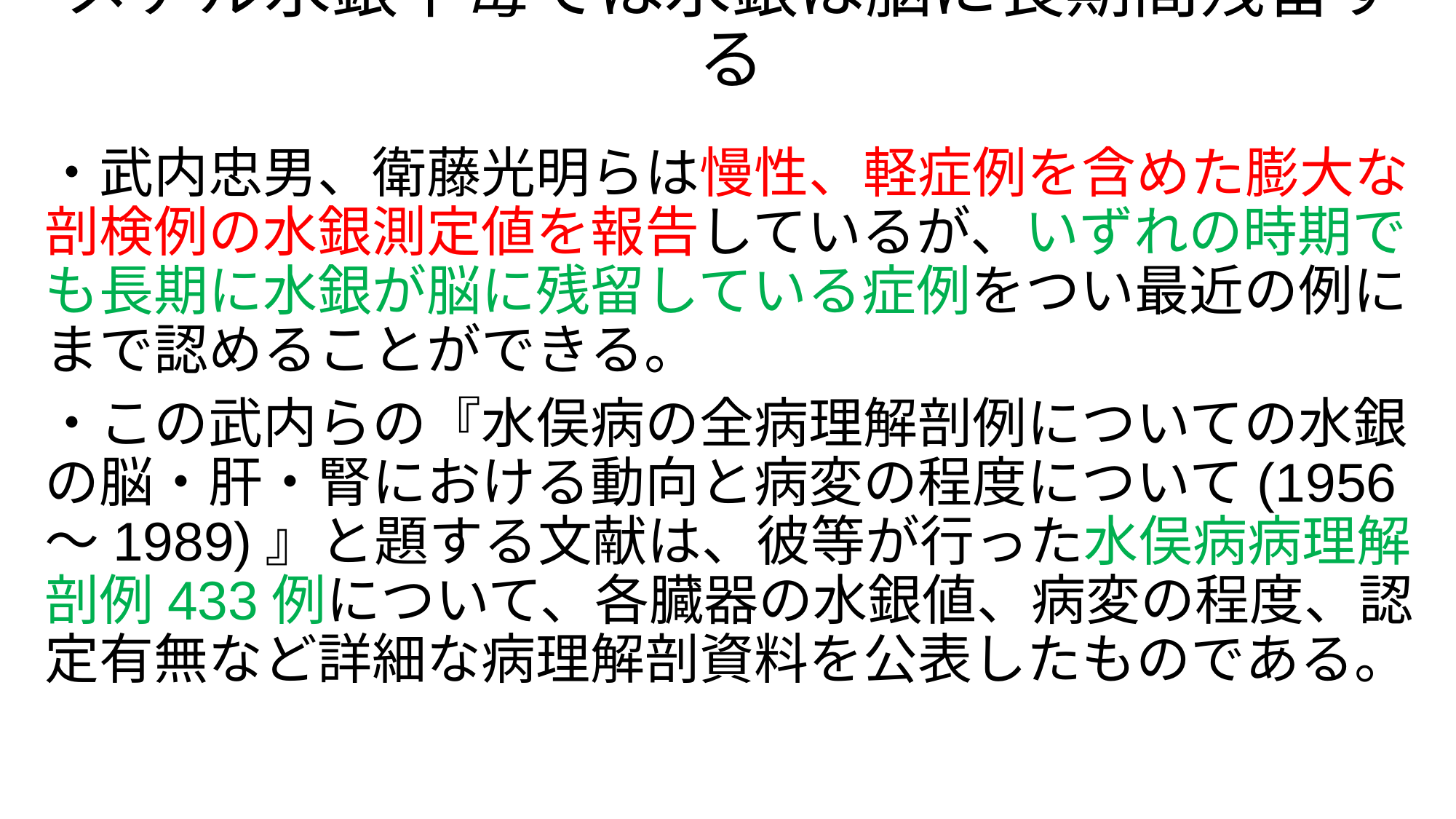

# メチル水銀中毒では水銀は脳に長期間残留する
・武内忠男、衛藤光明らは慢性、軽症例を含めた膨大な剖検例の水銀測定値を報告しているが、いずれの時期でも長期に水銀が脳に残留している症例をつい最近の例にまで認めることができる。
・この武内らの『水俣病の全病理解剖例についての水銀の脳・肝・腎における動向と病変の程度について(1956～1989)』と題する文献は、彼等が行った水俣病病理解剖例433例について、各臓器の水銀値、病変の程度、認定有無など詳細な病理解剖資料を公表したものである。